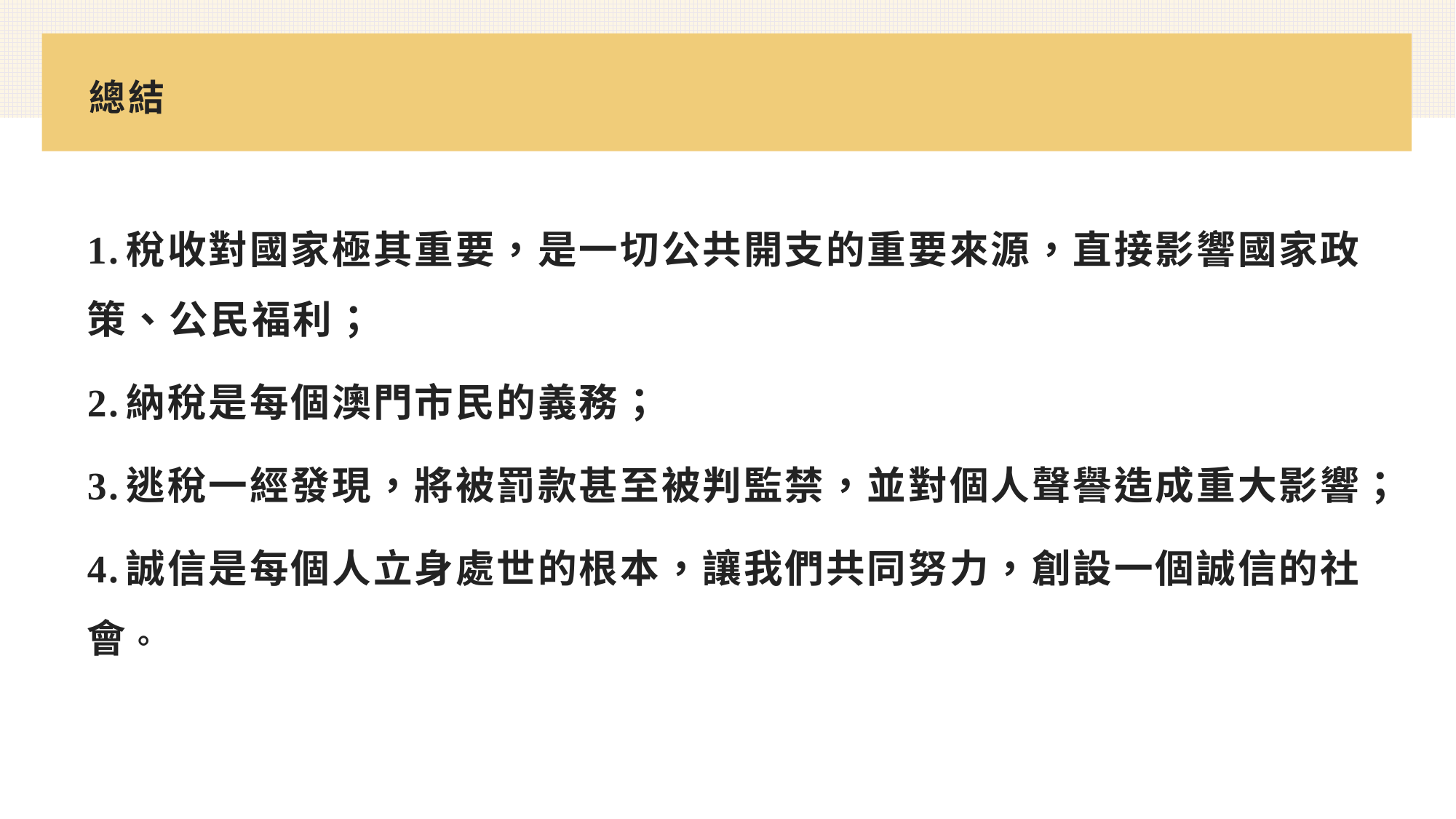

# 總結
1.稅收對國家極其重要，是一切公共開支的重要來源，直接影響國家政策、公民福利；
2.納稅是每個澳門市民的義務；
3.逃稅一經發現，將被罰款甚至被判監禁，並對個人聲譽造成重大影響；
4.誠信是每個人立身處世的根本，讓我們共同努力，創設一個誠信的社會。